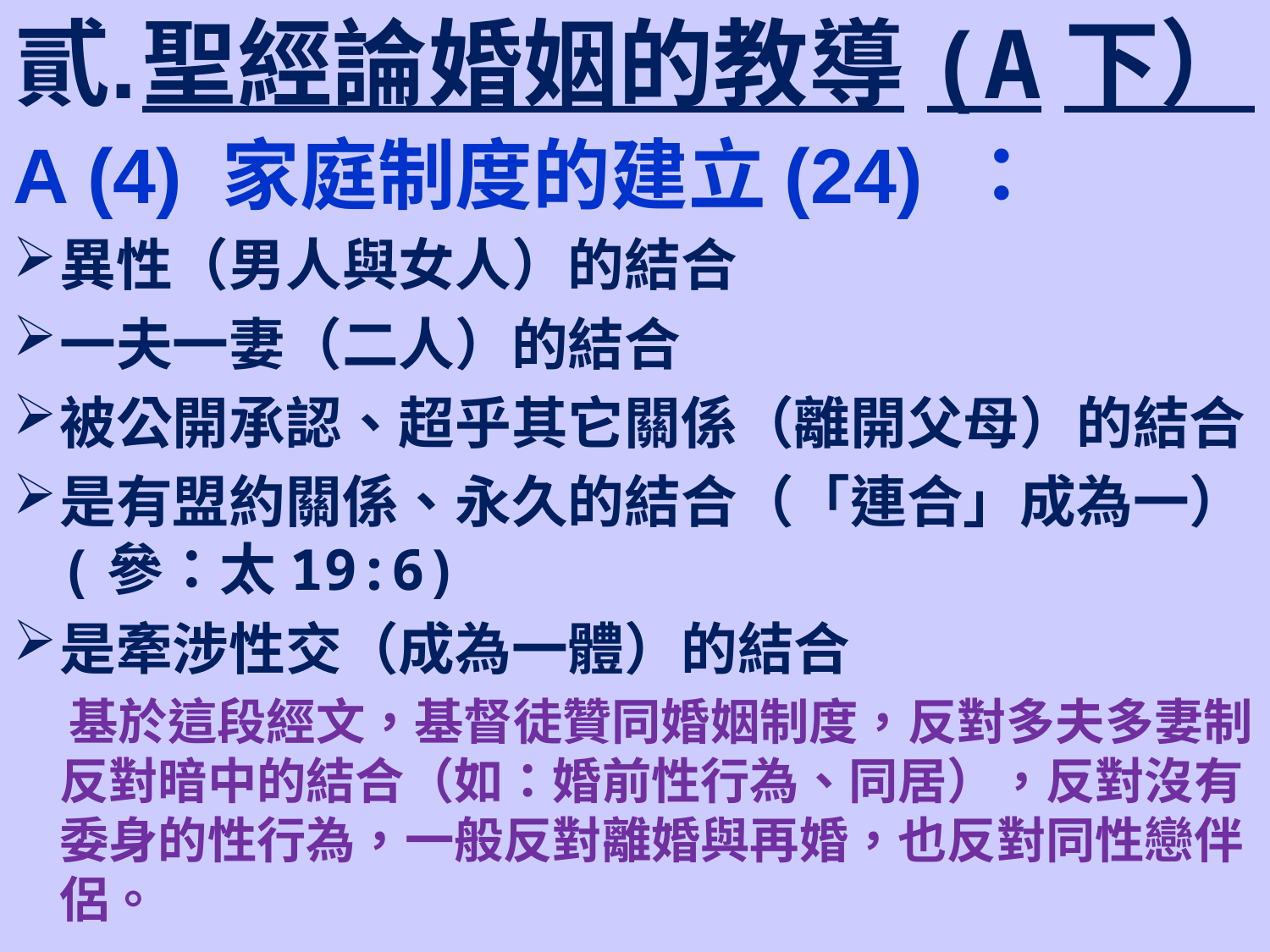

聖經論婚姻的教導(A下）
A (4) 家庭制度的建立(24) ：
異性（男人與女人）的結合
一夫一妻（二人）的結合
被公開承認、超乎其它關係（離開父母）的結合
是有盟約關係、永久的結合（「連合」成為一）(參：太19:6)
是牽涉性交（成為一體）的結合
    基於這段經文，基督徒贊同婚姻制度，反對多夫多妻制，反對暗中的結合（如：婚前性行為、同居），反對沒有委身的性行為，一般反對離婚與再婚，也反對同性戀伴侶。